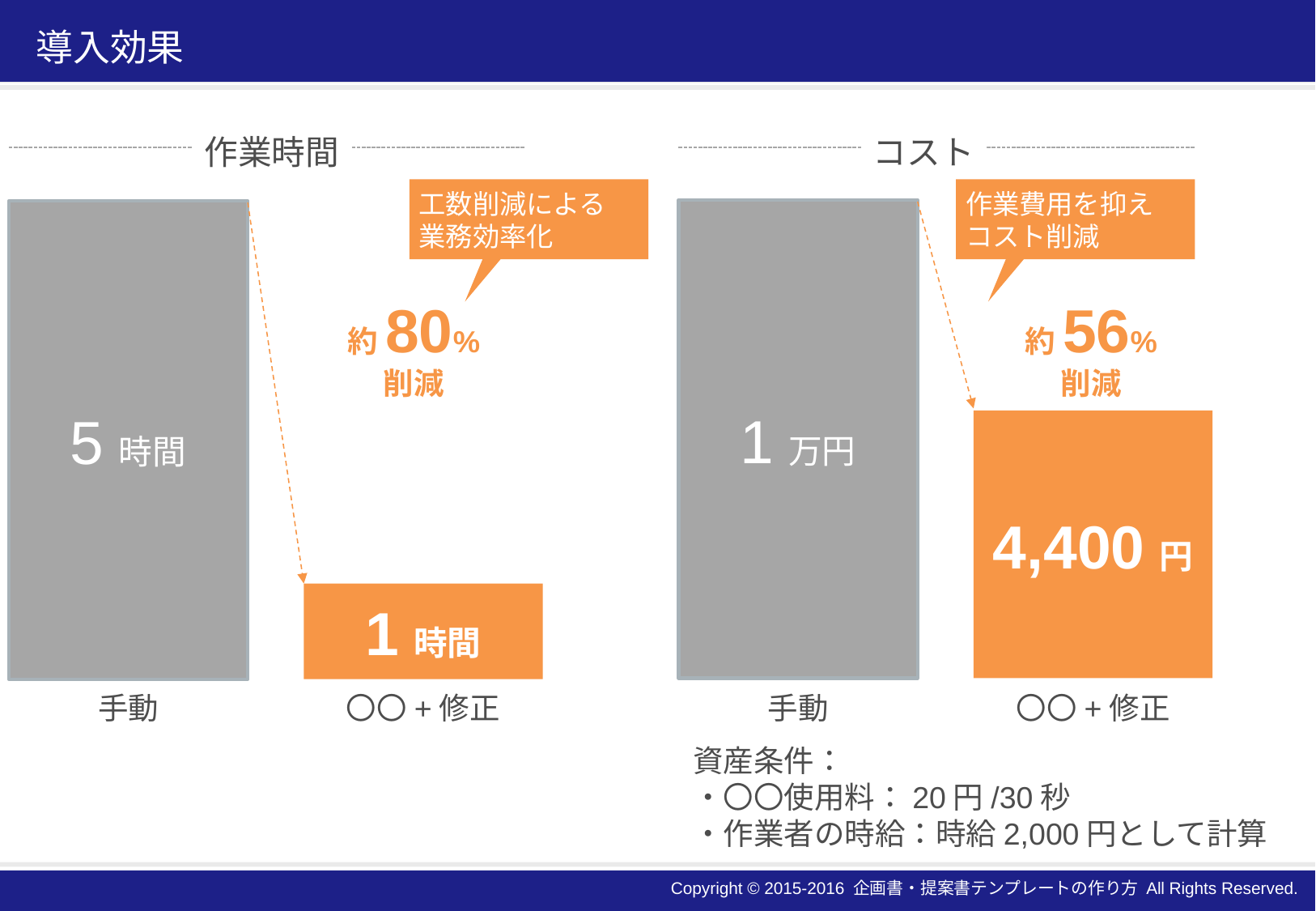

# 導入効果
作業時間
コスト
工数削減による
業務効率化
作業費用を抑え
コスト削減
1万円
5時間

約80%
削減
約56%
削減
4,400円
1時間
手動
〇〇+修正
手動
〇〇+修正
資産条件：
・〇〇使用料：20円/30秒
・作業者の時給：時給2,000円として計算